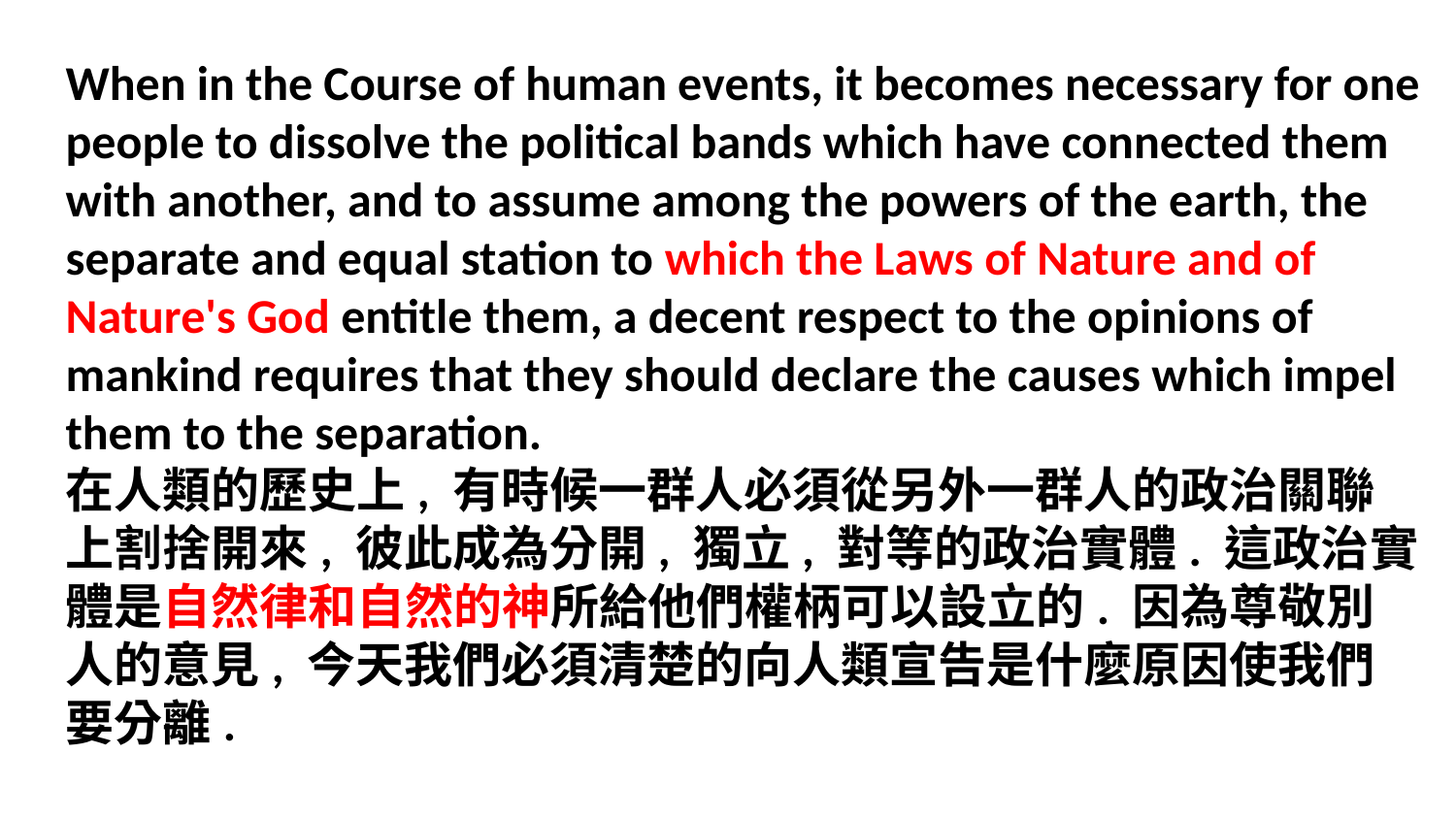

When in the Course of human events, it becomes necessary for one people to dissolve the political bands which have connected them with another, and to assume among the powers of the earth, the separate and equal station to which the Laws of Nature and of Nature's God entitle them, a decent respect to the opinions of mankind requires that they should declare the causes which impel them to the separation.
在人類的歷史上, 有時候一群人必須從另外一群人的政治關聯上割捨開來, 彼此成為分開, 獨立, 對等的政治實體. 這政治實體是自然律和自然的神所給他們權柄可以設立的. 因為尊敬別人的意見, 今天我們必須清楚的向人類宣告是什麼原因使我們要分離.